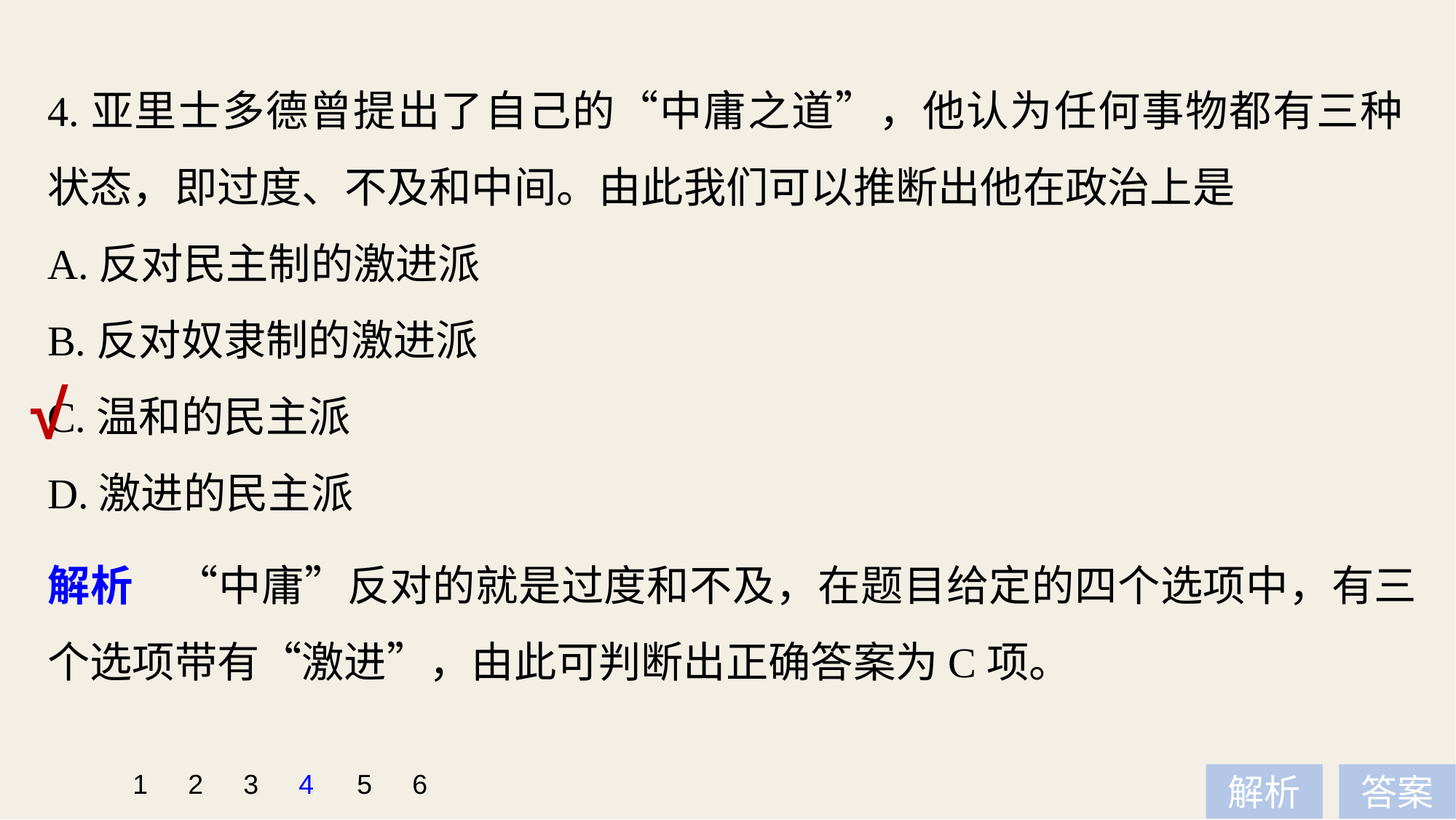

4.亚里士多德曾提出了自己的“中庸之道”，他认为任何事物都有三种状态，即过度、不及和中间。由此我们可以推断出他在政治上是
A.反对民主制的激进派
B.反对奴隶制的激进派
C.温和的民主派
D.激进的民主派
√
解析　“中庸”反对的就是过度和不及，在题目给定的四个选项中，有三个选项带有“激进”，由此可判断出正确答案为C项。
1
2
3
4
5
6
解析
答案